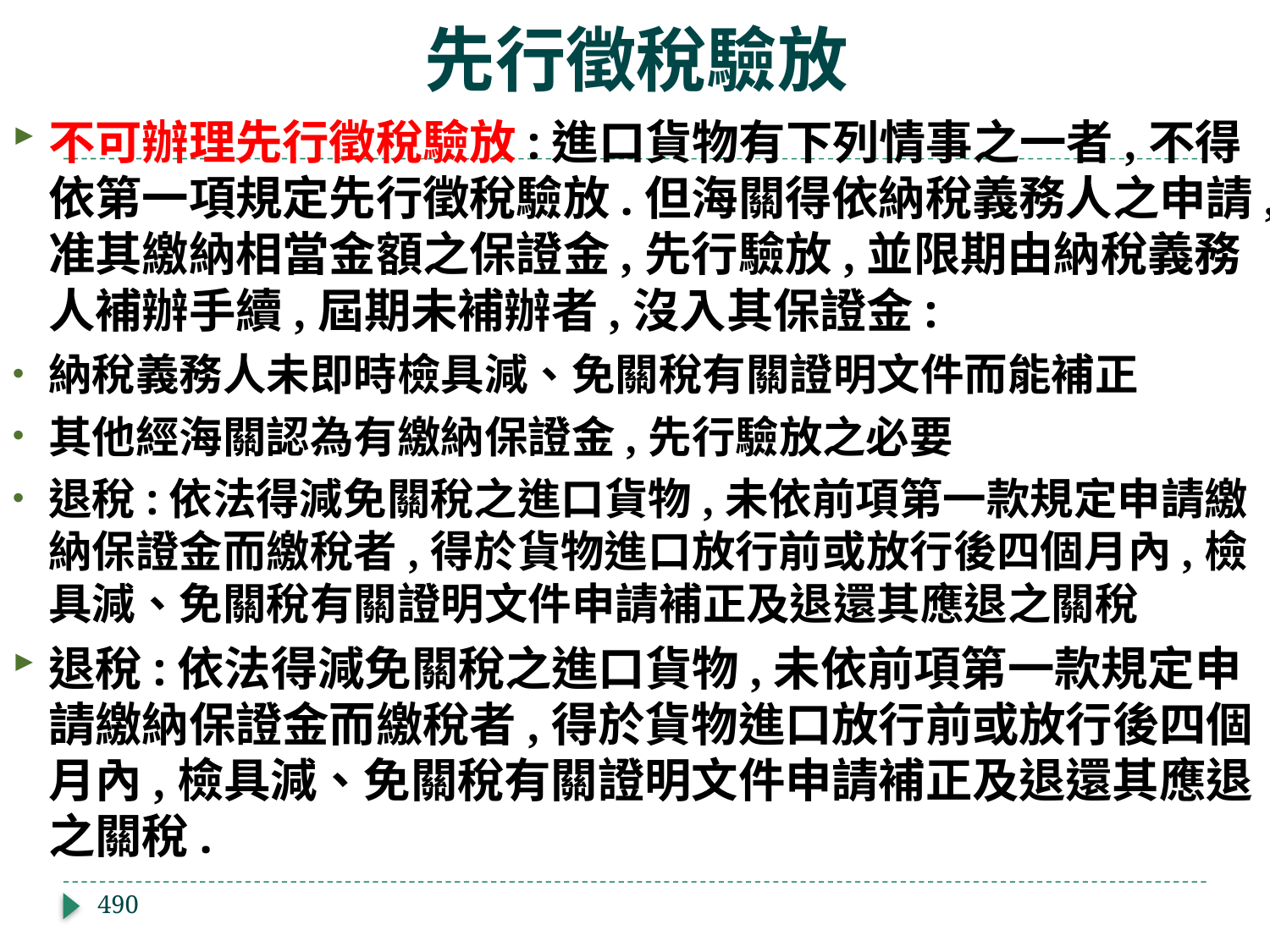

# 先行徵稅驗放
不可辦理先行徵稅驗放:進口貨物有下列情事之一者,不得依第一項規定先行徵稅驗放.但海關得依納稅義務人之申請,准其繳納相當金額之保證金,先行驗放,並限期由納稅義務人補辦手續,屆期未補辦者,沒入其保證金:
納稅義務人未即時檢具減、免關稅有關證明文件而能補正
其他經海關認為有繳納保證金,先行驗放之必要
退稅:依法得減免關稅之進口貨物,未依前項第一款規定申請繳納保證金而繳稅者,得於貨物進口放行前或放行後四個月內,檢具減、免關稅有關證明文件申請補正及退還其應退之關稅
退稅:依法得減免關稅之進口貨物,未依前項第一款規定申請繳納保證金而繳稅者,得於貨物進口放行前或放行後四個月內,檢具減、免關稅有關證明文件申請補正及退還其應退之關稅.
490